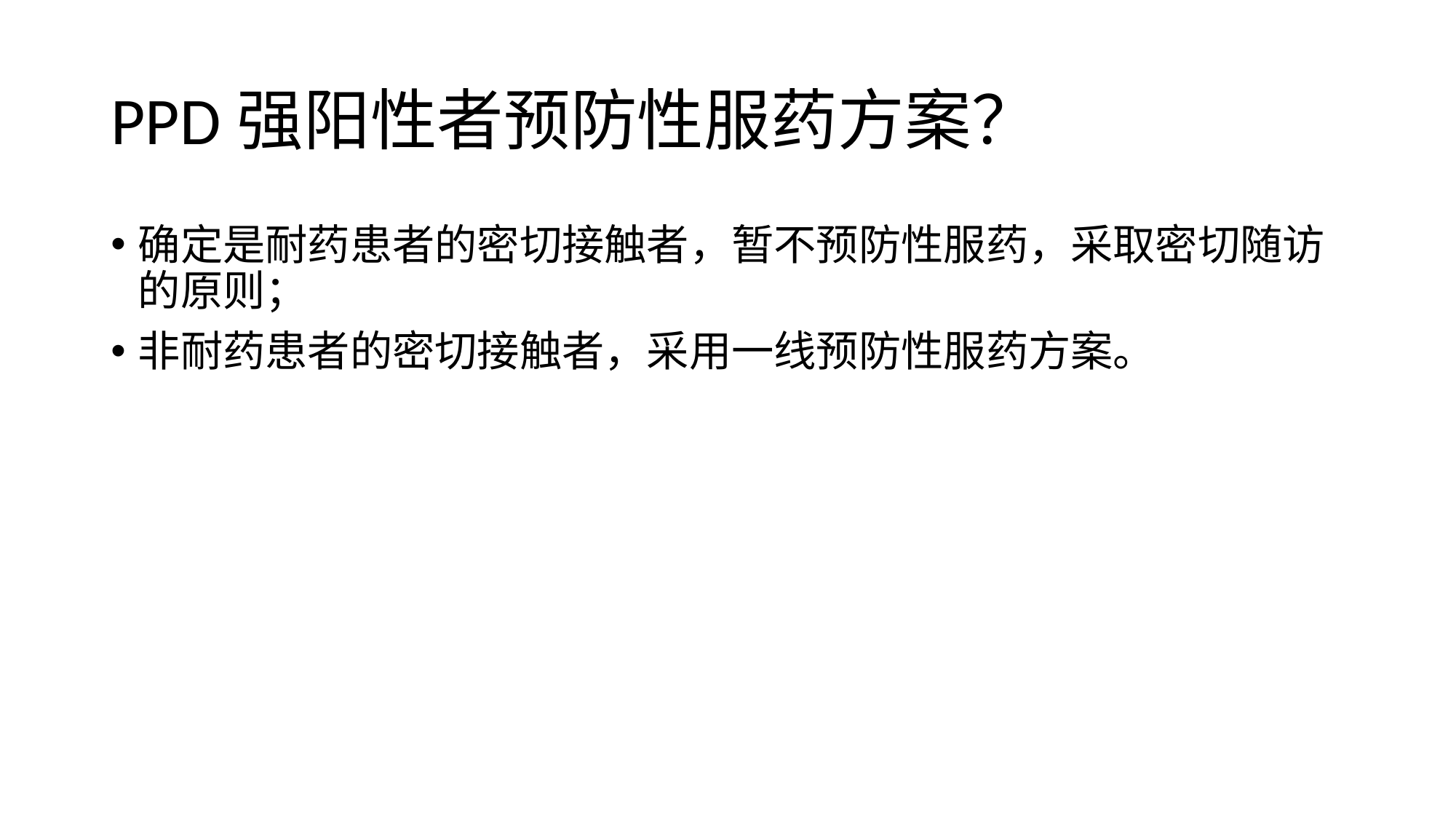

# PPD强阳性者预防性服药方案？
确定是耐药患者的密切接触者，暂不预防性服药，采取密切随访的原则；
非耐药患者的密切接触者，采用一线预防性服药方案。